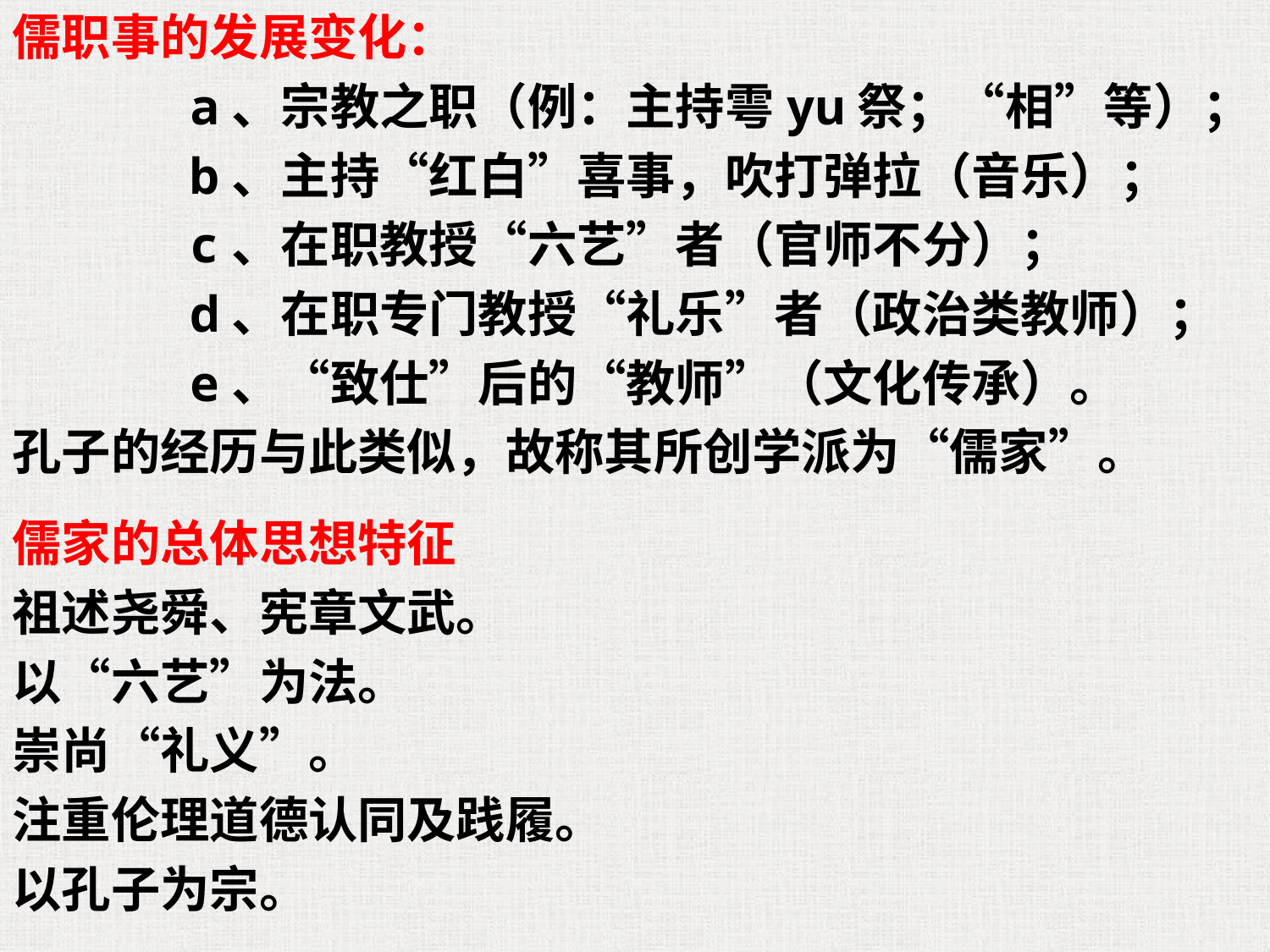

儒职事的发展变化：
      a、宗教之职（例：主持雩yu祭；“相”等）；
      b、主持“红白”喜事，吹打弹拉（音乐）；
      c、在职教授“六艺”者（官师不分）；
      d、在职专门教授“礼乐”者（政治类教师）；
      e、“致仕”后的“教师”（文化传承）。
孔子的经历与此类似，故称其所创学派为“儒家”。
儒家的总体思想特征
祖述尧舜、宪章文武。
以“六艺”为法。
崇尚“礼义”。
注重伦理道德认同及践履。
以孔子为宗。